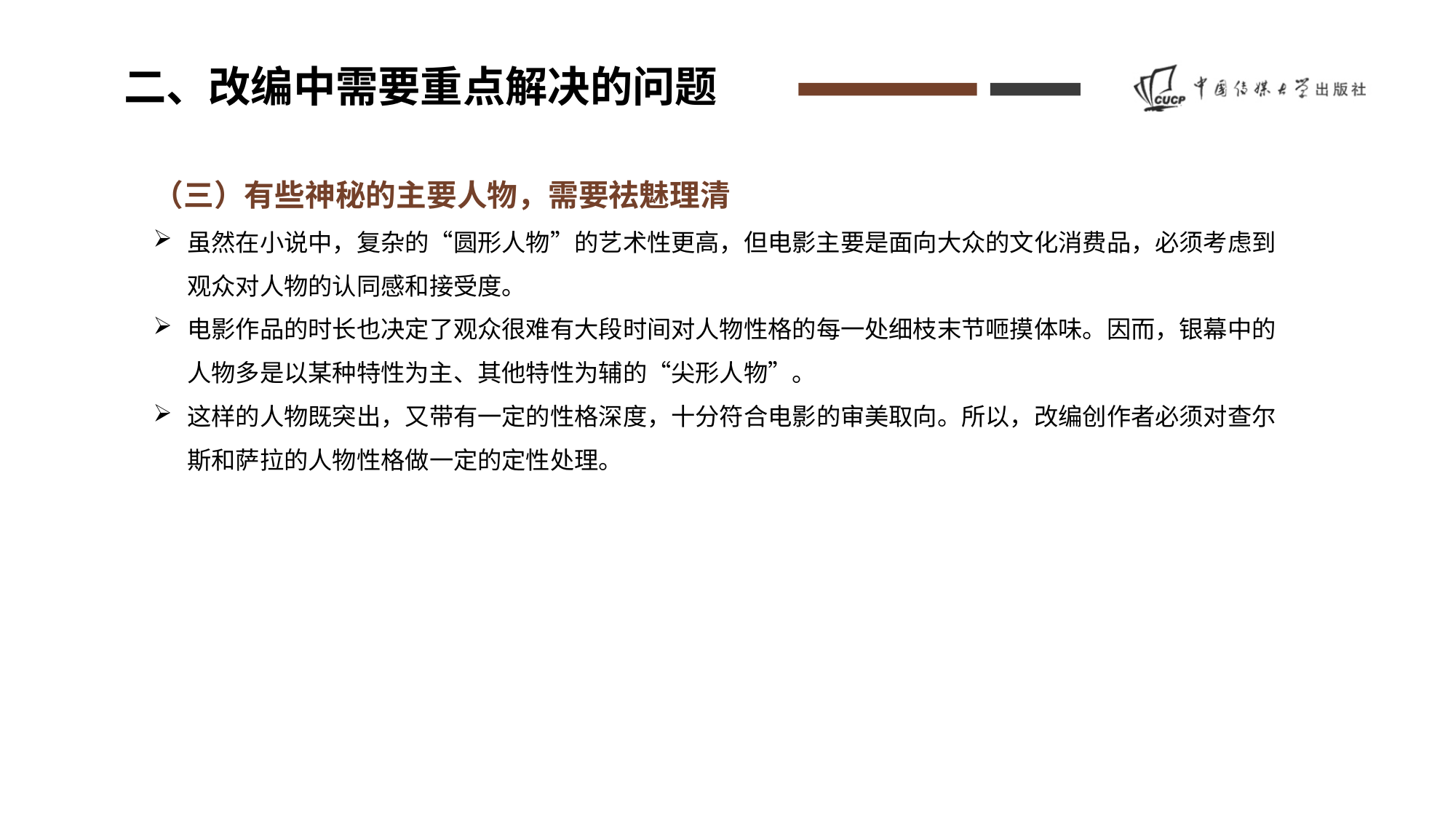

二、改编中需要重点解决的问题

（三）有些神秘的主要人物，需要祛魅理清
虽然在小说中，复杂的“圆形人物”的艺术性更高，但电影主要是面向大众的文化消费品，必须考虑到观众对人物的认同感和接受度。
电影作品的时长也决定了观众很难有大段时间对人物性格的每一处细枝末节咂摸体味。因而，银幕中的人物多是以某种特性为主、其他特性为辅的“尖形人物”。
这样的人物既突出，又带有一定的性格深度，十分符合电影的审美取向。所以，改编创作者必须对查尔斯和萨拉的人物性格做一定的定性处理。